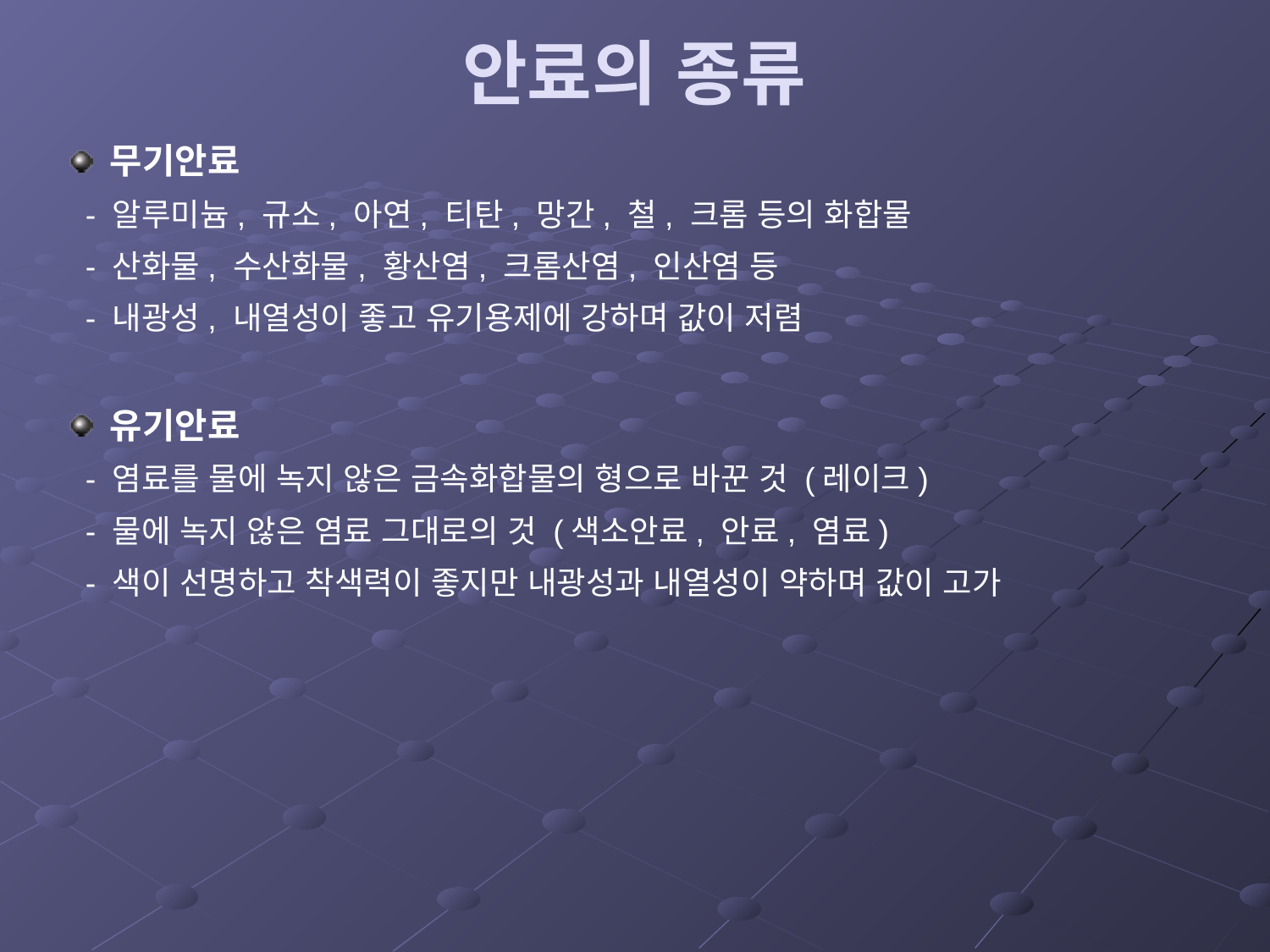

# 안료의 종류
무기안료
  - 알루미늄, 규소, 아연, 티탄, 망간, 철, 크롬 등의 화합물
  - 산화물, 수산화물, 황산염, 크롬산염, 인산염 등
  - 내광성, 내열성이 좋고 유기용제에 강하며 값이 저렴

유기안료
  - 염료를 물에 녹지 않은 금속화합물의 형으로 바꾼 것 (레이크)
  - 물에 녹지 않은 염료 그대로의 것 (색소안료, 안료, 염료)
  - 색이 선명하고 착색력이 좋지만 내광성과 내열성이 약하며 값이 고가